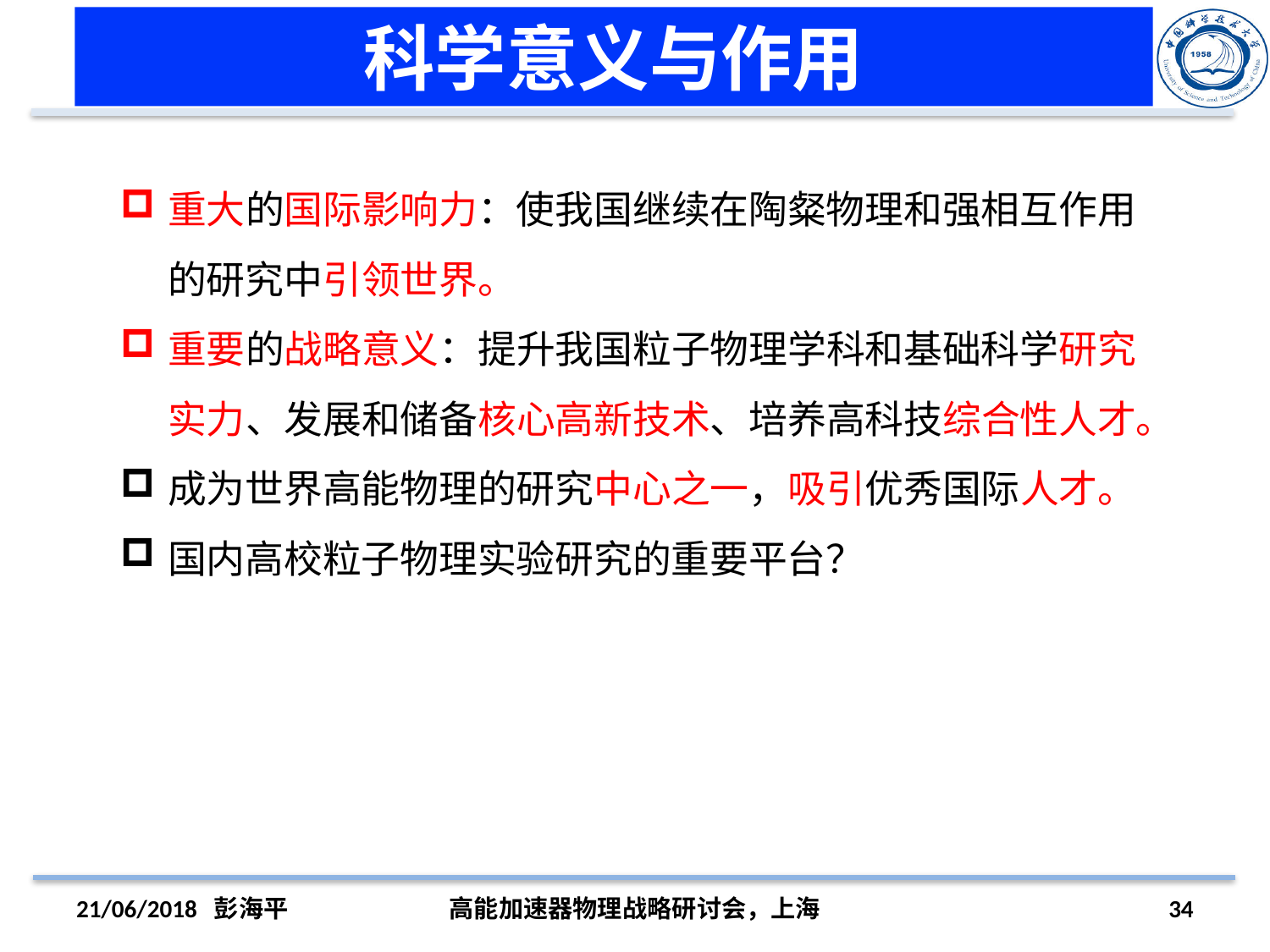

# 科学意义与作用
重大的国际影响力：使我国继续在陶粲物理和强相互作用的研究中引领世界。
重要的战略意义：提升我国粒子物理学科和基础科学研究实力、发展和储备核心高新技术、培养高科技综合性人才。
成为世界高能物理的研究中心之一，吸引优秀国际人才。
国内高校粒子物理实验研究的重要平台？
21/06/2018  彭海平
高能加速器物理战略研讨会，上海
34